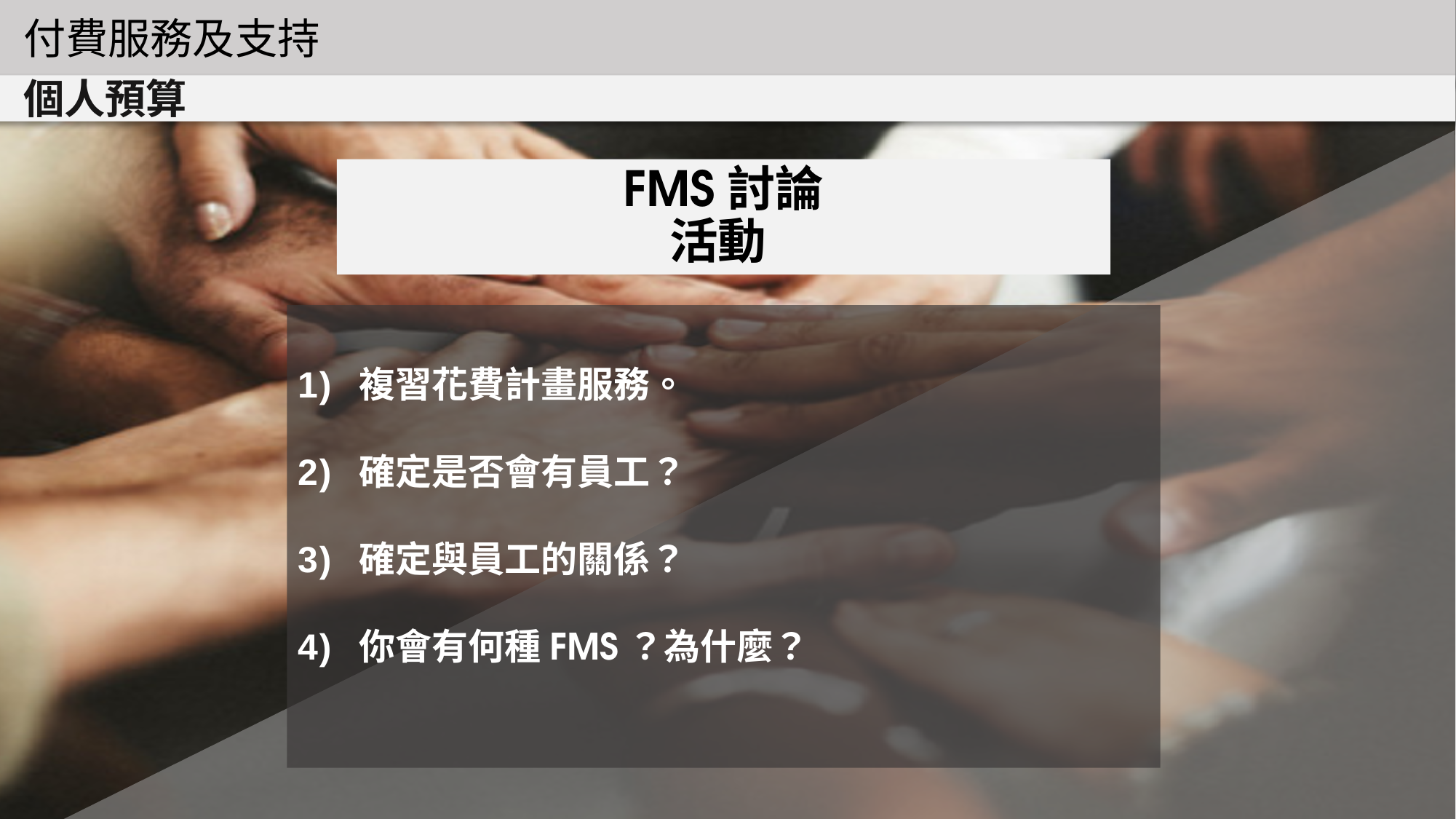

付費服務及支持

個人預算
FMS討論
活動
複習花費計畫服務。

確定是否會有員工？

確定與員工的關係？

你會有何種FMS？為什麼？